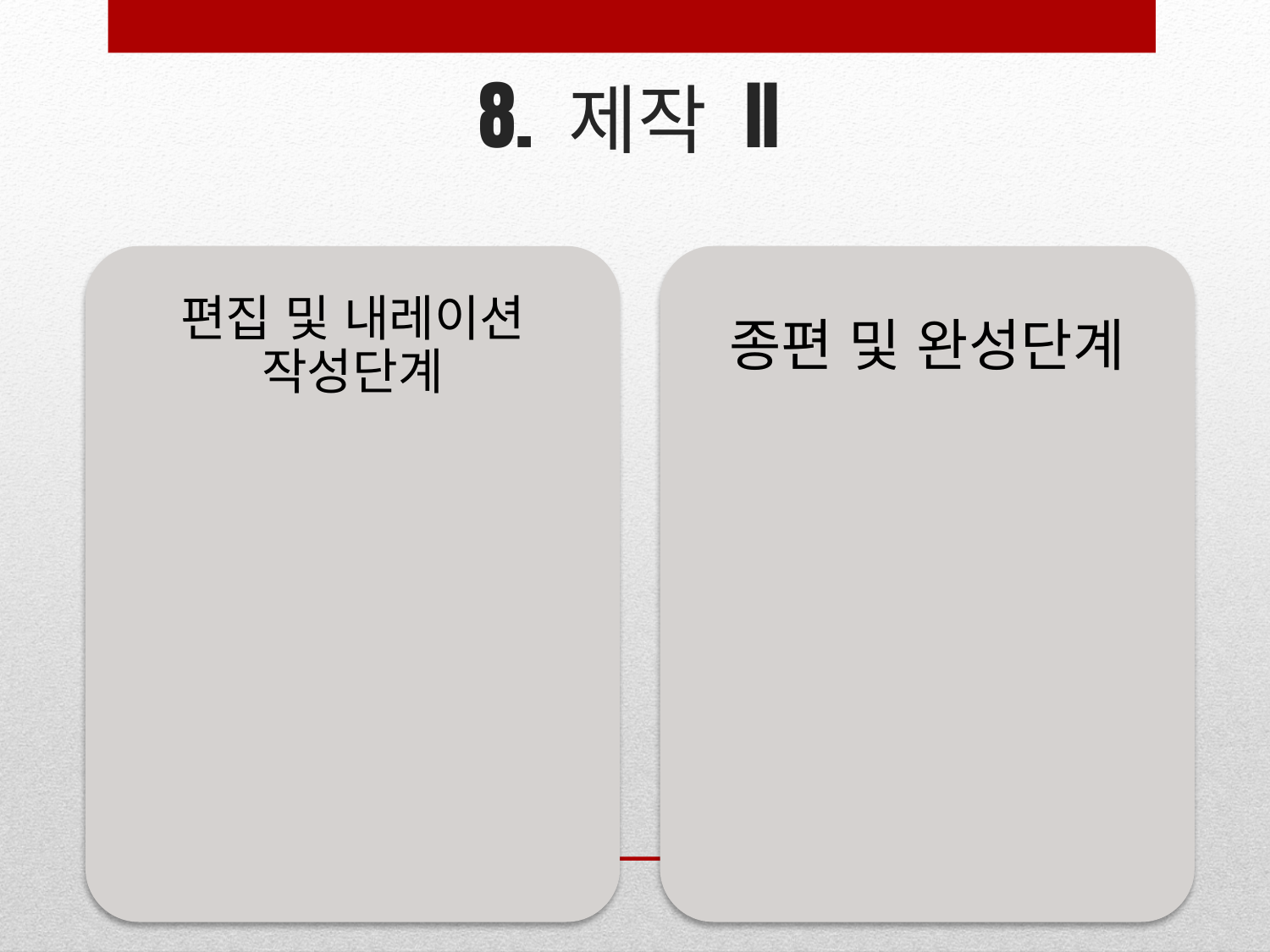

# 8. 제작 II
편집 및 내레이션 작성단계
종편 및 완성단계